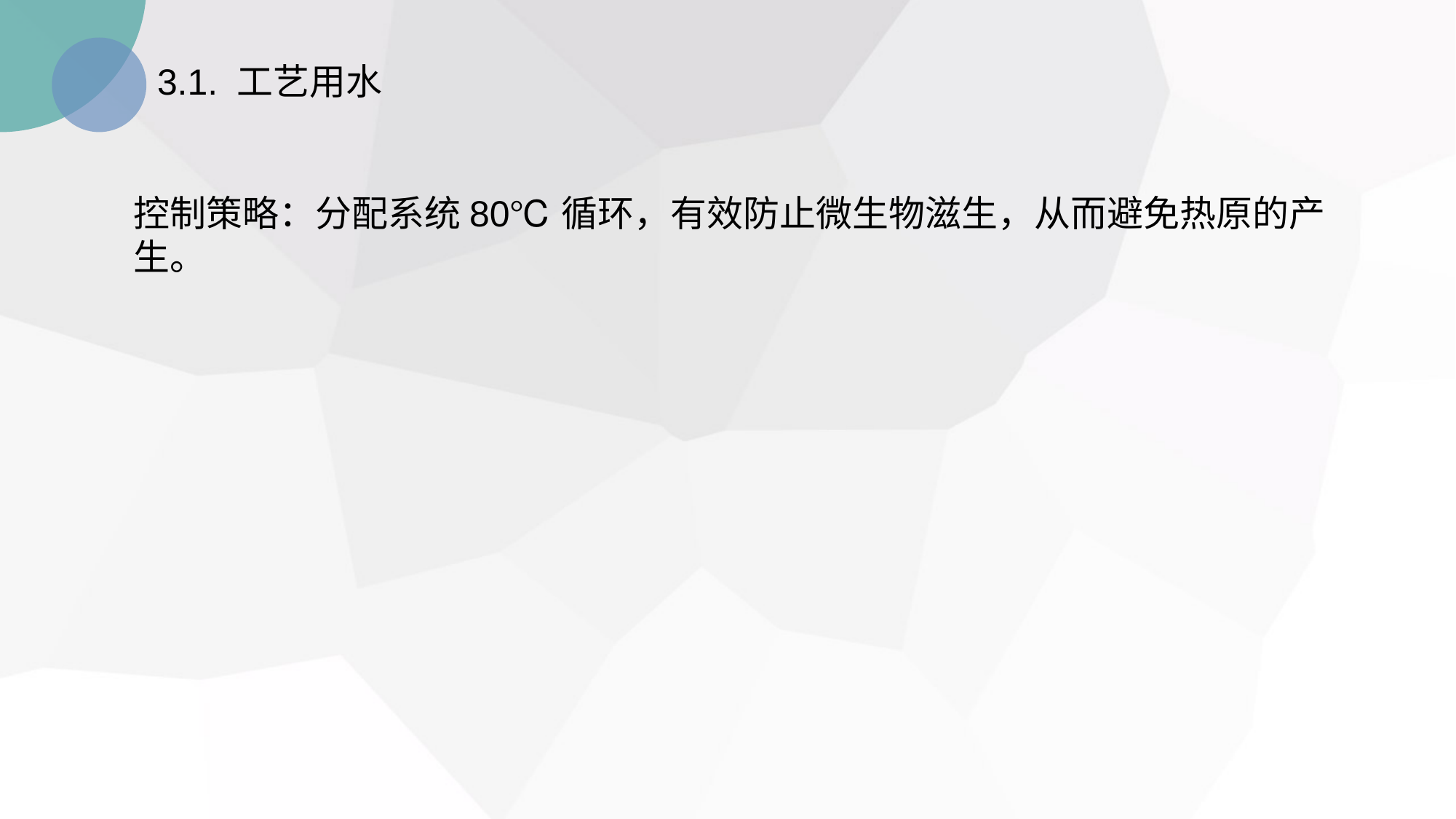

3.1. 工艺用水
控制策略：分配系统80℃循环，有效防止微生物滋生，从而避免热原的产生。